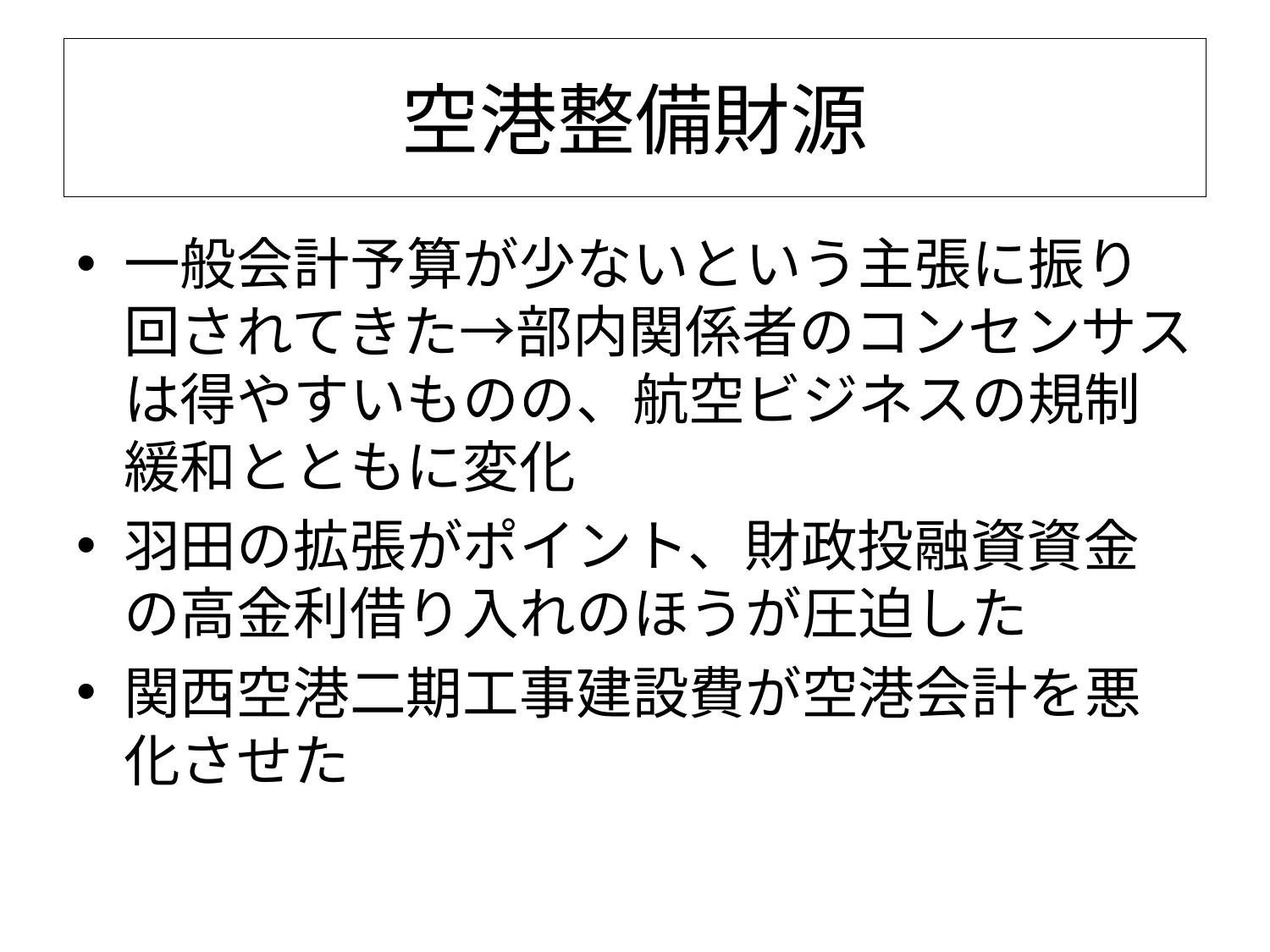

# 空港整備財源
一般会計予算が少ないという主張に振り回されてきた→部内関係者のコンセンサスは得やすいものの、航空ビジネスの規制緩和とともに変化
羽田の拡張がポイント、財政投融資資金の高金利借り入れのほうが圧迫した
関西空港二期工事建設費が空港会計を悪化させた